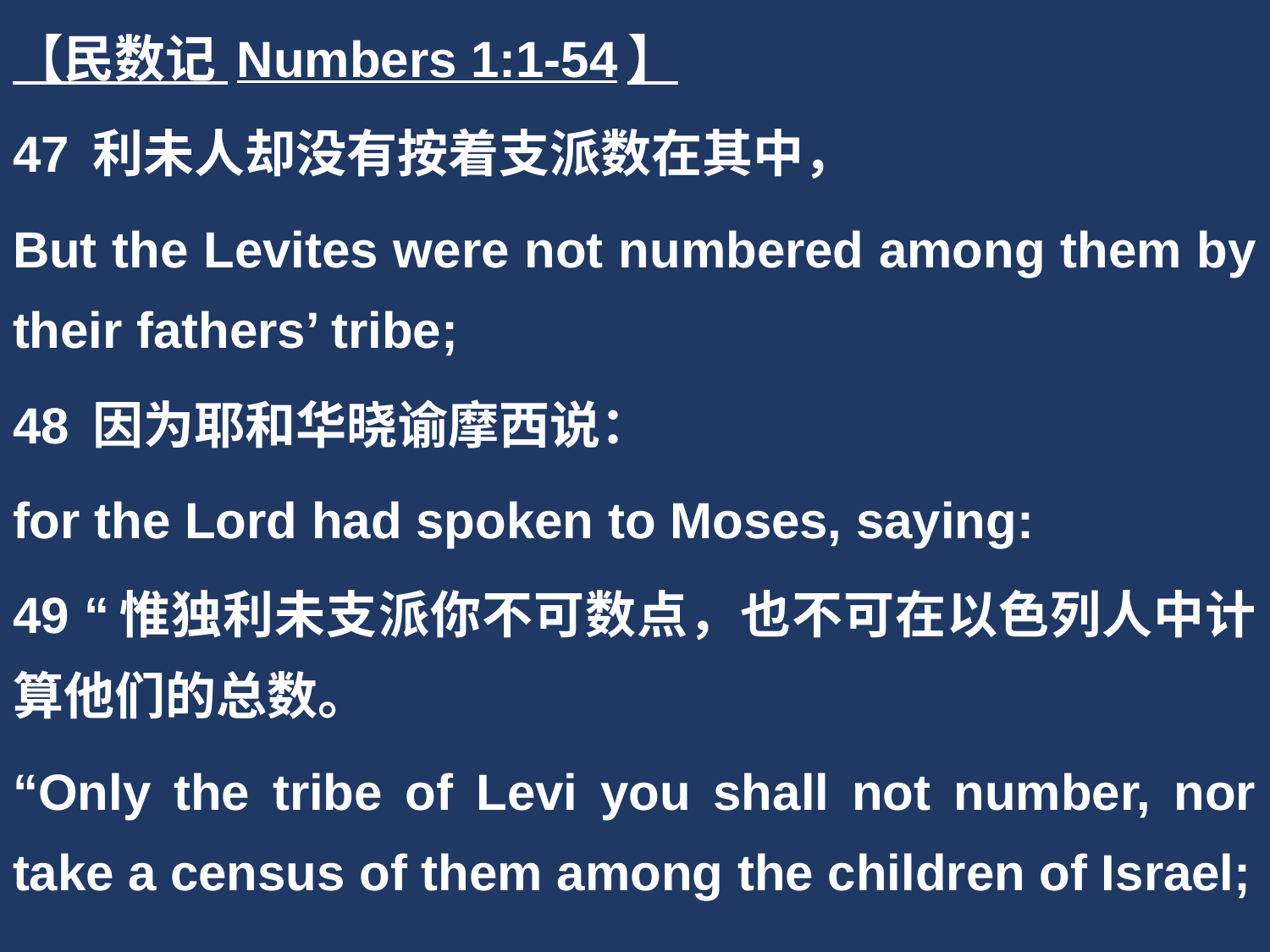

【民数记 Numbers 1:1-54】
47 利未人却没有按着支派数在其中，
But the Levites were not numbered among them by their fathers’ tribe;
48 因为耶和华晓谕摩西说：
for the Lord had spoken to Moses, saying:
49 “惟独利未支派你不可数点，也不可在以色列人中计算他们的总数。
“Only the tribe of Levi you shall not number, nor take a census of them among the children of Israel;